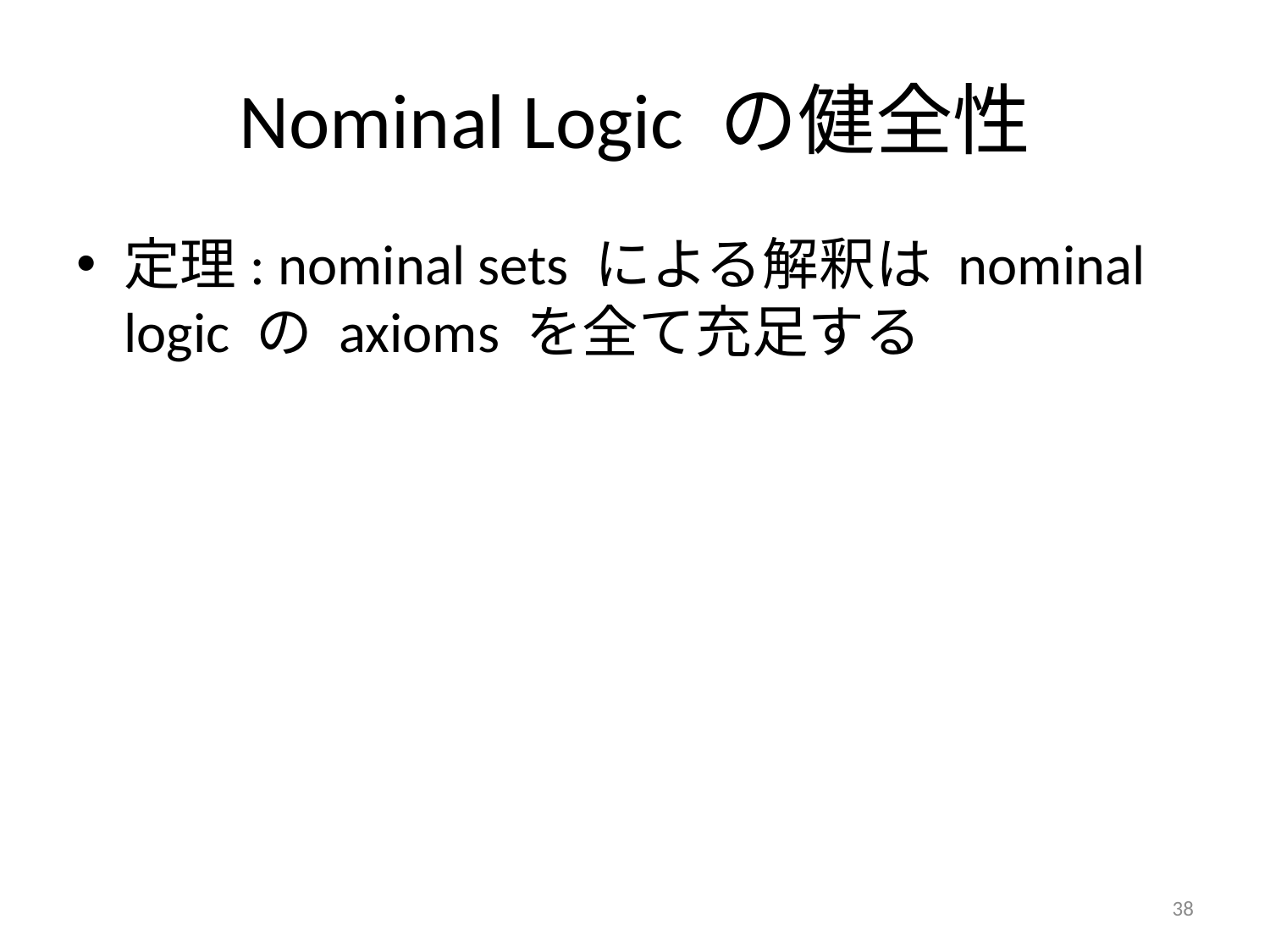

# Nominal Logic の健全性
定理: nominal sets による解釈は nominal logic の axioms を全て充足する
38